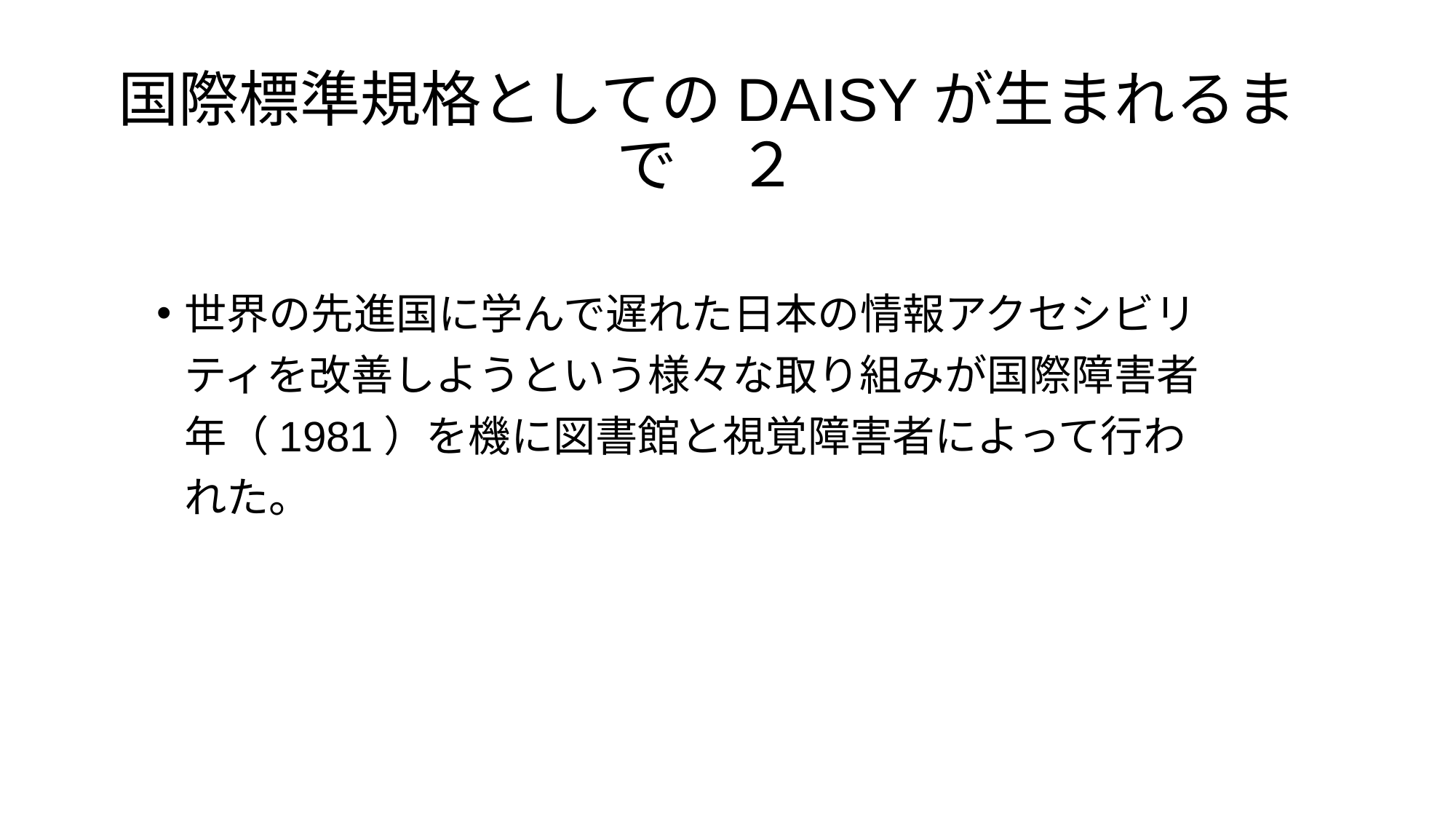

# 国際標準規格としてのDAISYが生まれるまで　２
世界の先進国に学んで遅れた日本の情報アクセシビリティを改善しようという様々な取り組みが国際障害者年（1981）を機に図書館と視覚障害者によって行われた。